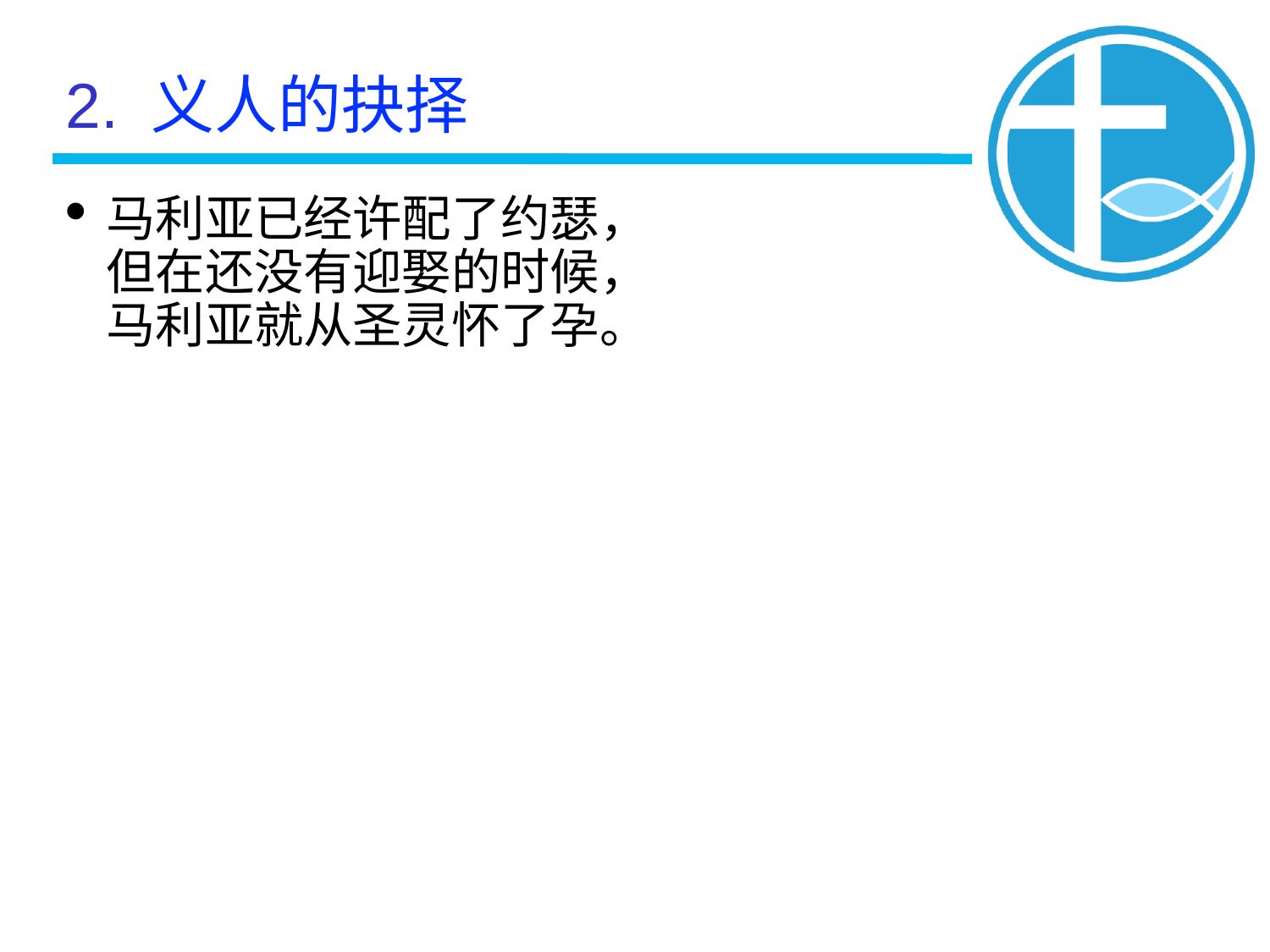

2. 义人的抉择
马利亚已经许配了约瑟，
但在还没有迎娶的时候，
马利亚就从圣灵怀了孕。